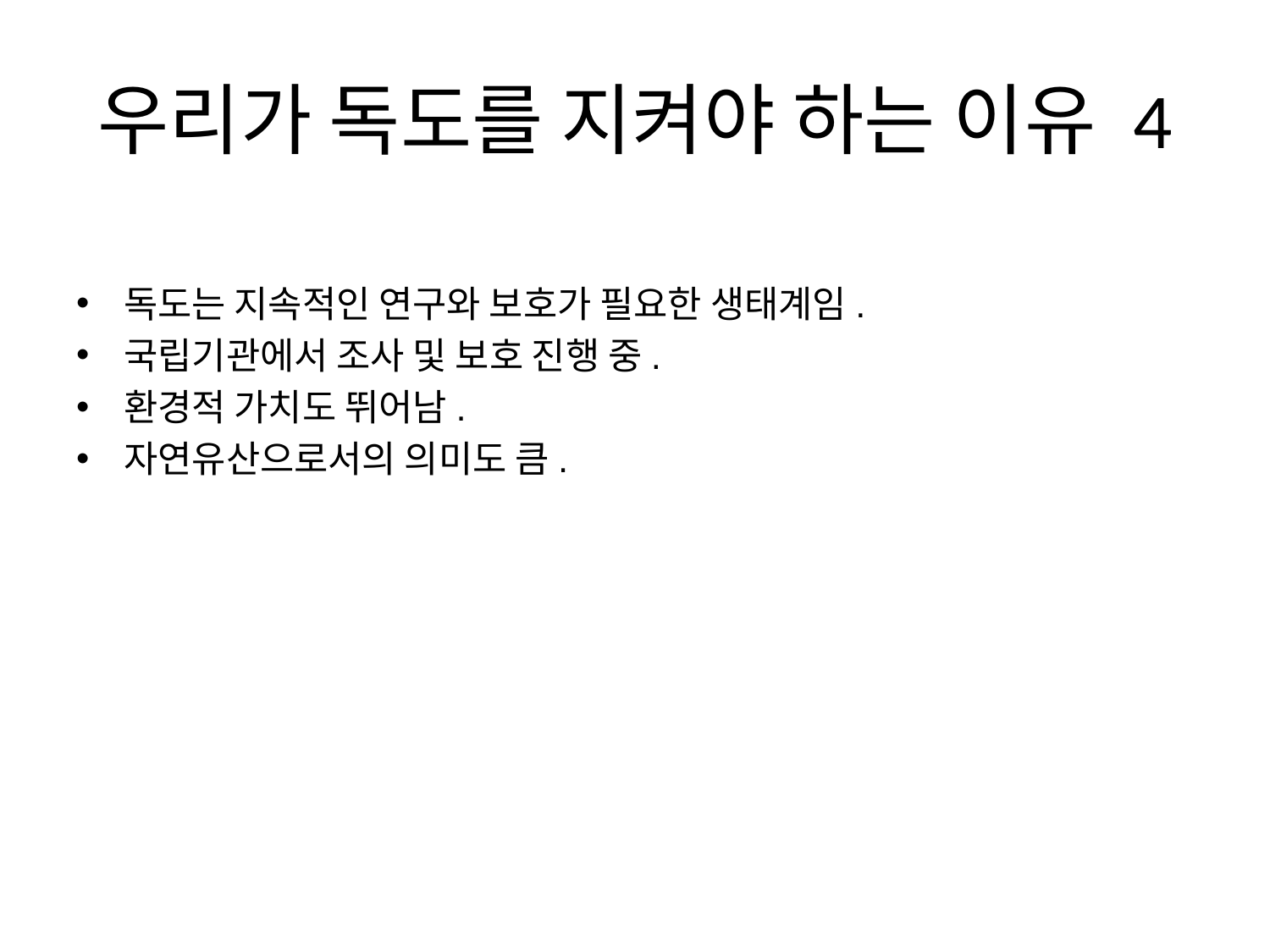

# 우리가 독도를 지켜야 하는 이유 4

독도는 지속적인 연구와 보호가 필요한 생태계임.
국립기관에서 조사 및 보호 진행 중.
환경적 가치도 뛰어남.
자연유산으로서의 의미도 큼.